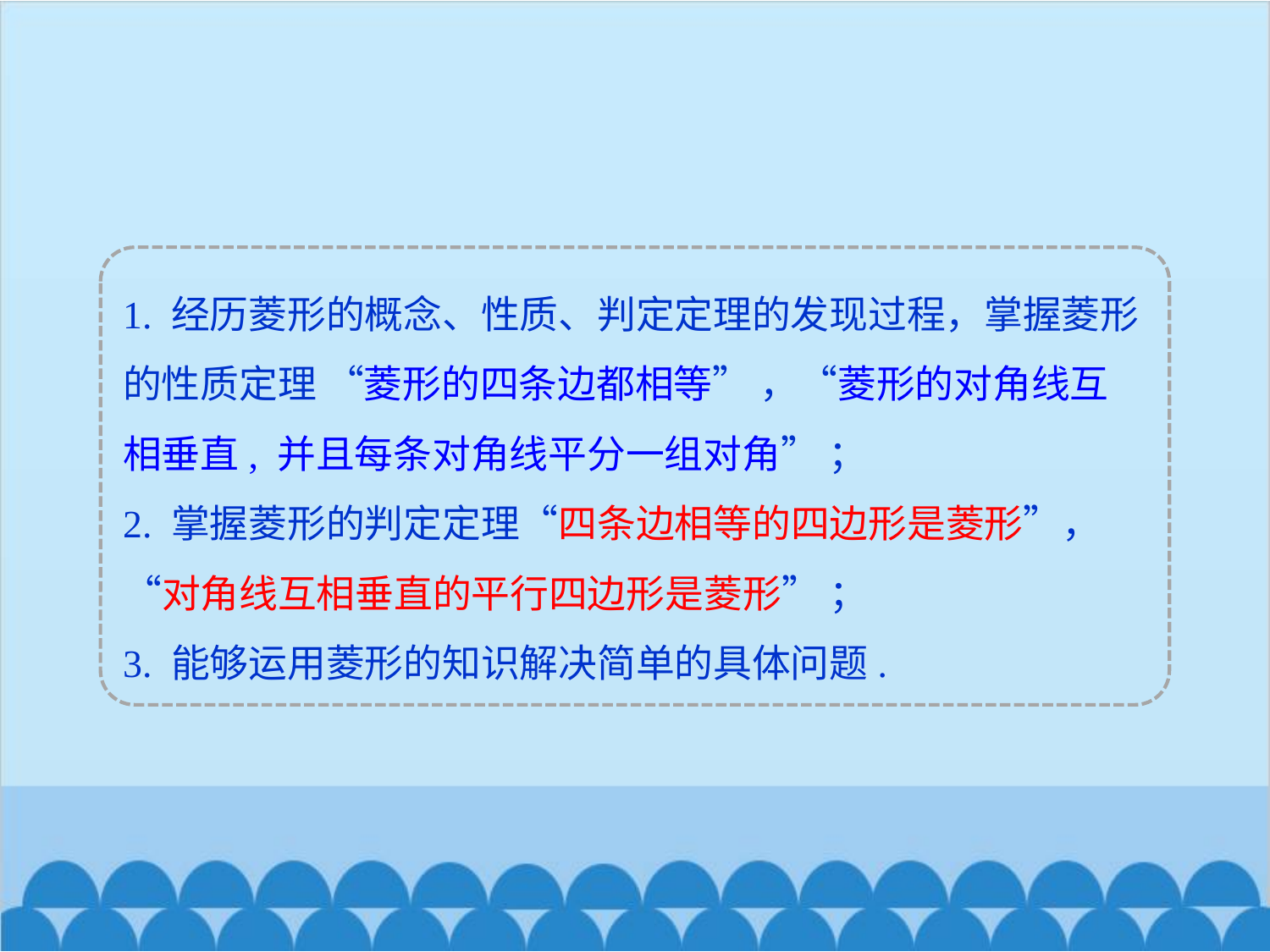

1. 经历菱形的概念、性质、判定定理的发现过程，掌握菱形的性质定理 “菱形的四条边都相等” ，“菱形的对角线互相垂直, 并且每条对角线平分一组对角” ；
2. 掌握菱形的判定定理“四条边相等的四边形是菱形”，“对角线互相垂直的平行四边形是菱形” ；
3. 能够运用菱形的知识解决简单的具体问题.